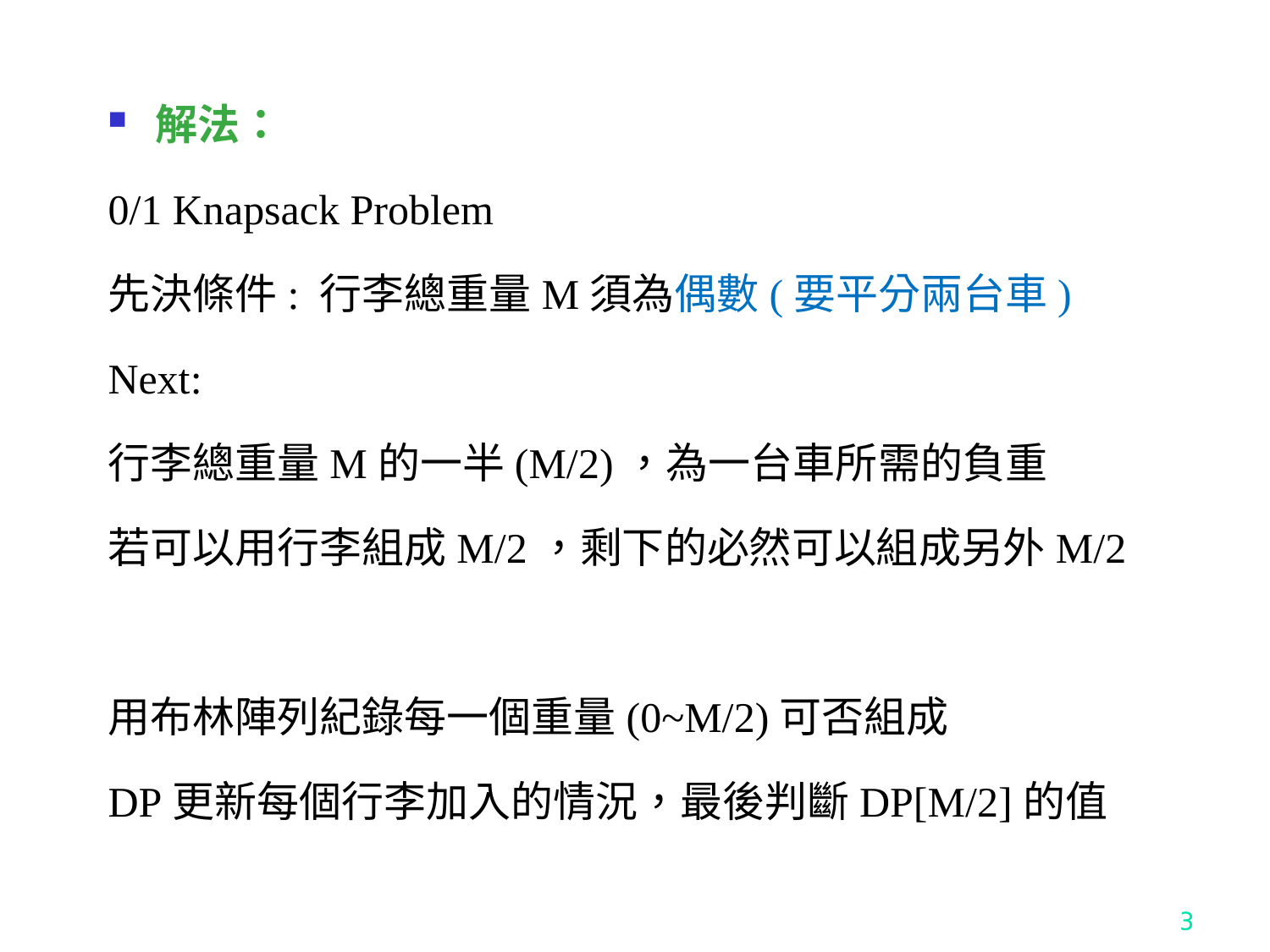

解法：
0/1 Knapsack Problem
先決條件: 行李總重量M須為偶數(要平分兩台車)
Next:
行李總重量M的一半(M/2)，為一台車所需的負重
若可以用行李組成M/2，剩下的必然可以組成另外M/2

用布林陣列紀錄每一個重量(0~M/2)可否組成
DP更新每個行李加入的情況，最後判斷DP[M/2]的值
3